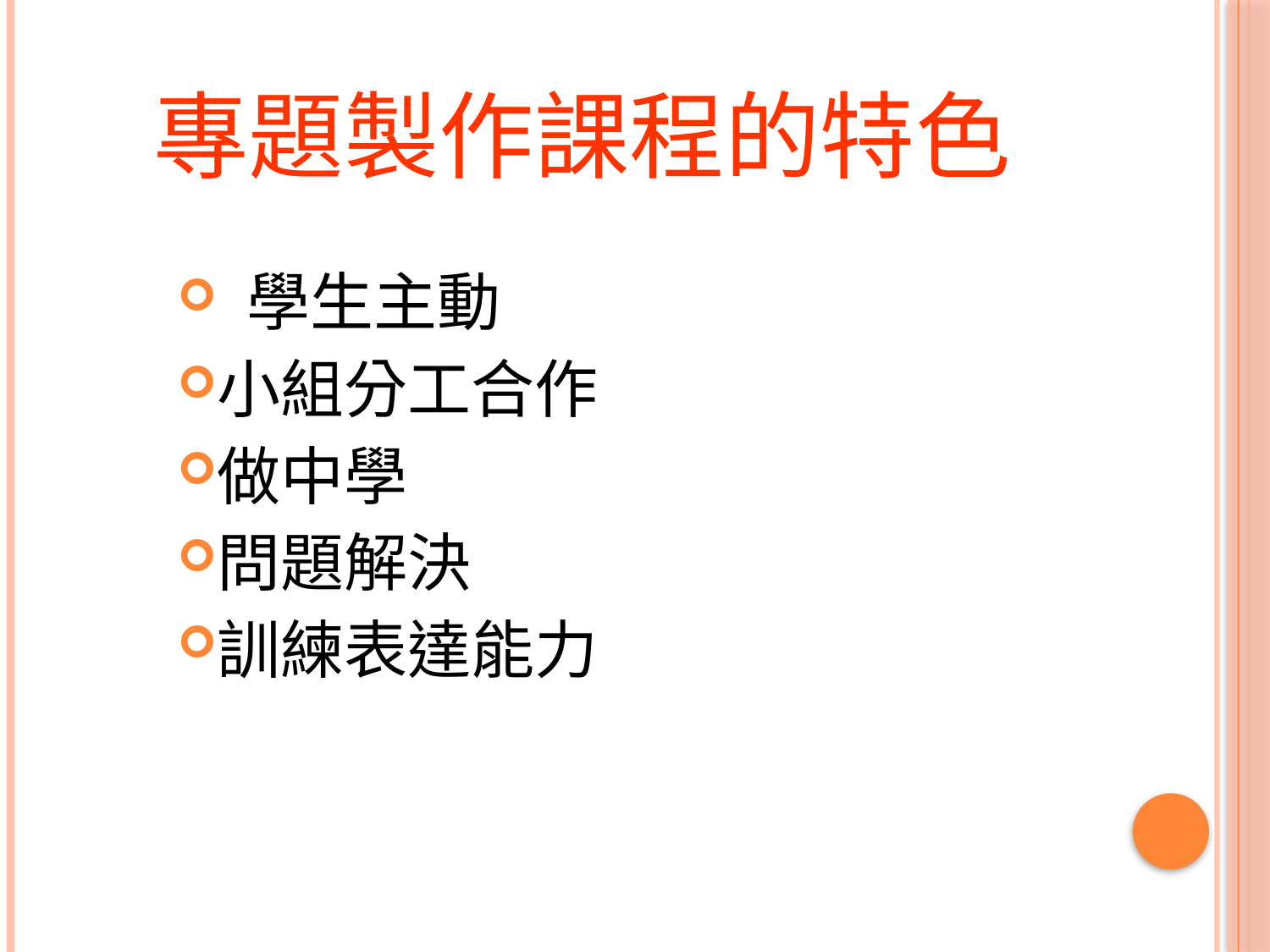

# 專題製作課程的特色
 學生主動
小組分工合作
做中學
問題解決
訓練表達能力